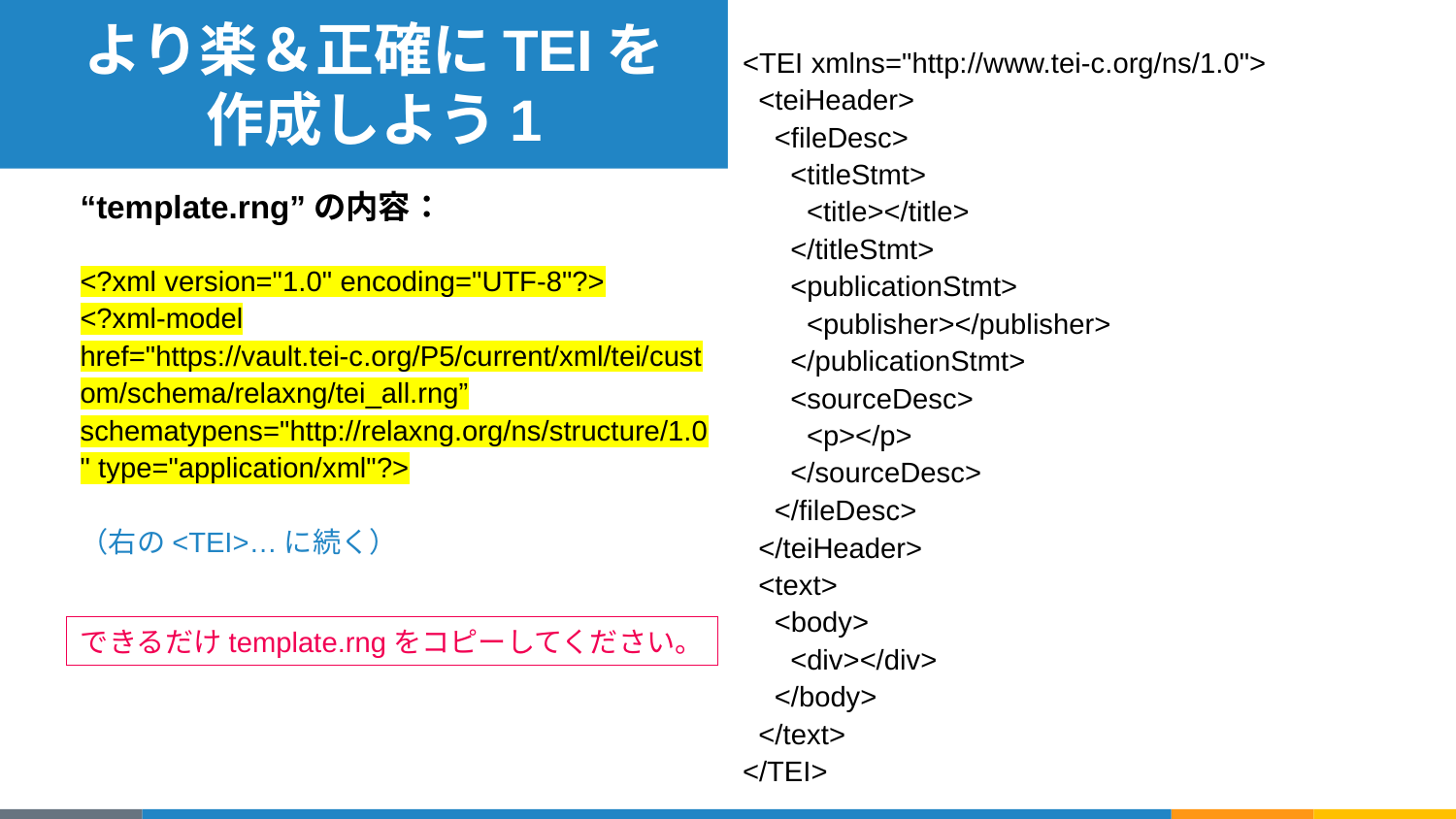

<TEI xmlns="http://www.tei-c.org/ns/1.0">
  <teiHeader>
    <fileDesc>
      <titleStmt>
        <title></title>
      </titleStmt>
      <publicationStmt>
        <publisher></publisher>
      </publicationStmt>
      <sourceDesc>
        <p></p>
      </sourceDesc>
    </fileDesc>
  </teiHeader>
  <text>
    <body>
      <div></div>
    </body>
  </text>
</TEI>
# より楽＆正確にTEIを作成しよう1
“template.rng”の内容：
<?xml version="1.0" encoding="UTF-8"?>
<?xml-model href="https://vault.tei-c.org/P5/current/xml/tei/custom/schema/relaxng/tei_all.rng” schematypens="http://relaxng.org/ns/structure/1.0" type="application/xml"?>

（右の<TEI>…に続く）
できるだけtemplate.rngをコピーしてください。